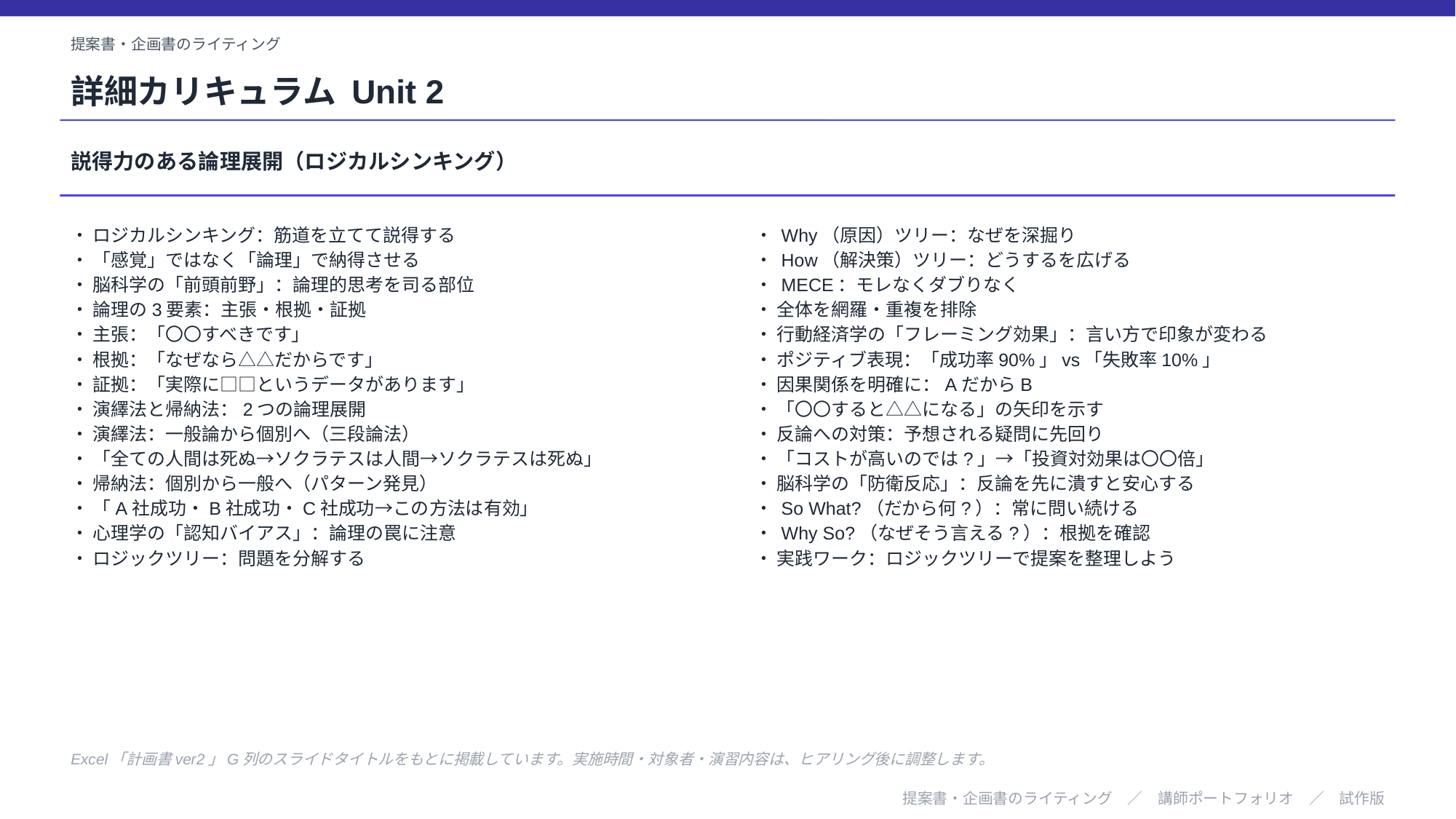

提案書・企画書のライティング
詳細カリキュラム Unit 2

説得力のある論理展開（ロジカルシンキング）

・ ロジカルシンキング：筋道を立てて説得する
・ 「感覚」ではなく「論理」で納得させる
・ 脳科学の「前頭前野」：論理的思考を司る部位
・ 論理の3要素：主張・根拠・証拠
・ 主張：「〇〇すべきです」
・ 根拠：「なぜなら△△だからです」
・ 証拠：「実際に□□というデータがあります」
・ 演繹法と帰納法：2つの論理展開
・ 演繹法：一般論から個別へ（三段論法）
・ 「全ての人間は死ぬ→ソクラテスは人間→ソクラテスは死ぬ」
・ 帰納法：個別から一般へ（パターン発見）
・ 「A社成功・B社成功・C社成功→この方法は有効」
・ 心理学の「認知バイアス」：論理の罠に注意
・ ロジックツリー：問題を分解する
・ Why（原因）ツリー：なぜを深掘り
・ How（解決策）ツリー：どうするを広げる
・ MECE：モレなくダブりなく
・ 全体を網羅・重複を排除
・ 行動経済学の「フレーミング効果」：言い方で印象が変わる
・ ポジティブ表現：「成功率90%」vs「失敗率10%」
・ 因果関係を明確に：AだからB
・ 「〇〇すると△△になる」の矢印を示す
・ 反論への対策：予想される疑問に先回り
・ 「コストが高いのでは?」→「投資対効果は〇〇倍」
・ 脳科学の「防衛反応」：反論を先に潰すと安心する
・ So What?（だから何?）：常に問い続ける
・ Why So?（なぜそう言える?）：根拠を確認
・ 実践ワーク：ロジックツリーで提案を整理しよう
Excel「計画書ver2」G列のスライドタイトルをもとに掲載しています。実施時間・対象者・演習内容は、ヒアリング後に調整します。
提案書・企画書のライティング　／　講師ポートフォリオ　／　試作版